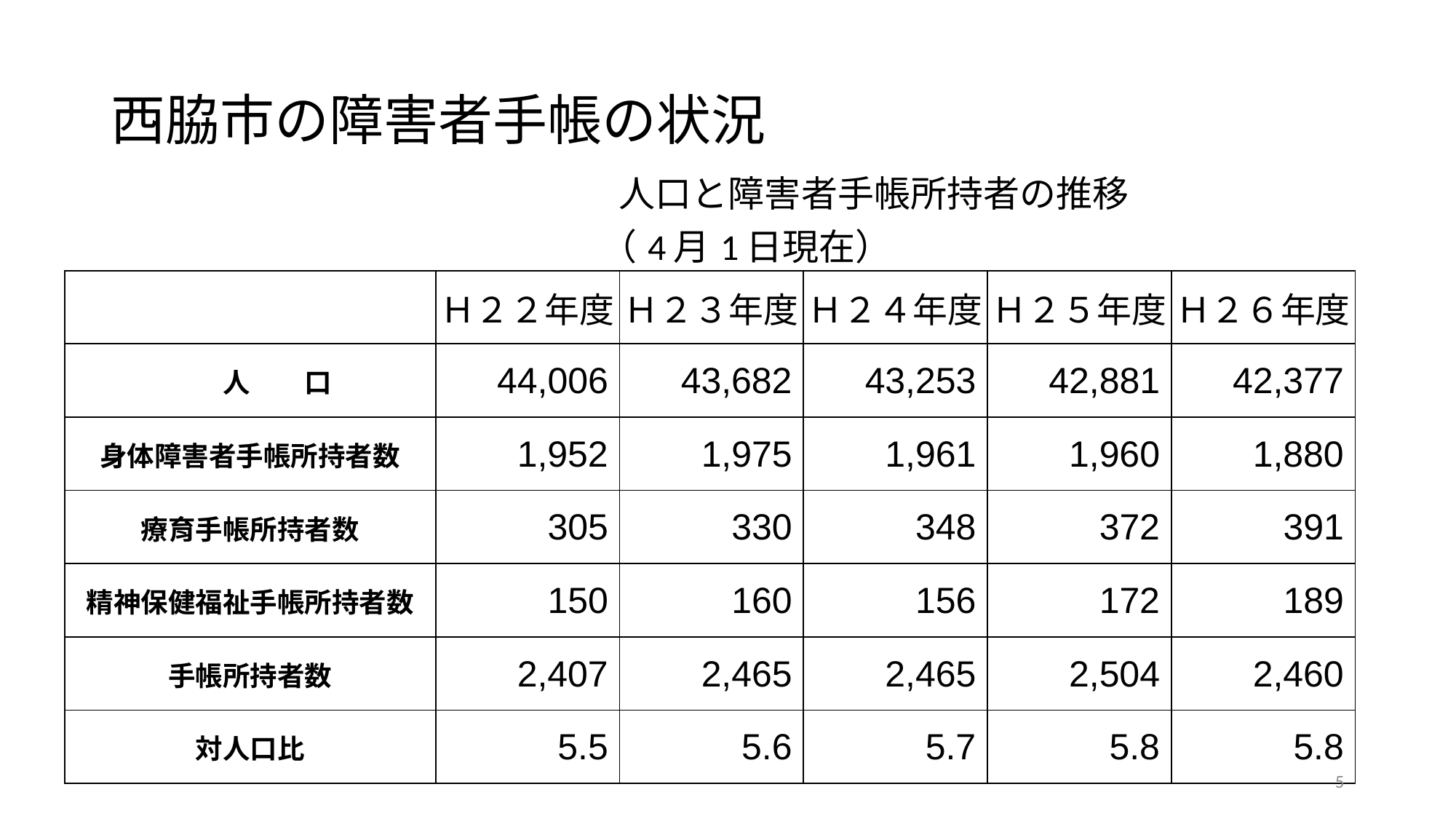

# 西脇市の障害者手帳の状況
| 人口と障害者手帳所持者の推移　　　　　　　　（4月1日現在） |  |  |  |  |  |
| --- | --- | --- | --- | --- | --- |
|  | Ｈ２２年度 | Ｈ２３年度 | Ｈ２４年度 | Ｈ２５年度 | Ｈ２６年度 |
| 人　　口 | 44,006 | 43,682 | 43,253 | 42,881 | 42,377 |
| 身体障害者手帳所持者数 | 1,952 | 1,975 | 1,961 | 1,960 | 1,880 |
| 療育手帳所持者数 | 305 | 330 | 348 | 372 | 391 |
| 精神保健福祉手帳所持者数 | 150 | 160 | 156 | 172 | 189 |
| 手帳所持者数 | 2,407 | 2,465 | 2,465 | 2,504 | 2,460 |
| 対人口比 | 5.5 | 5.6 | 5.7 | 5.8 | 5.8 |
5